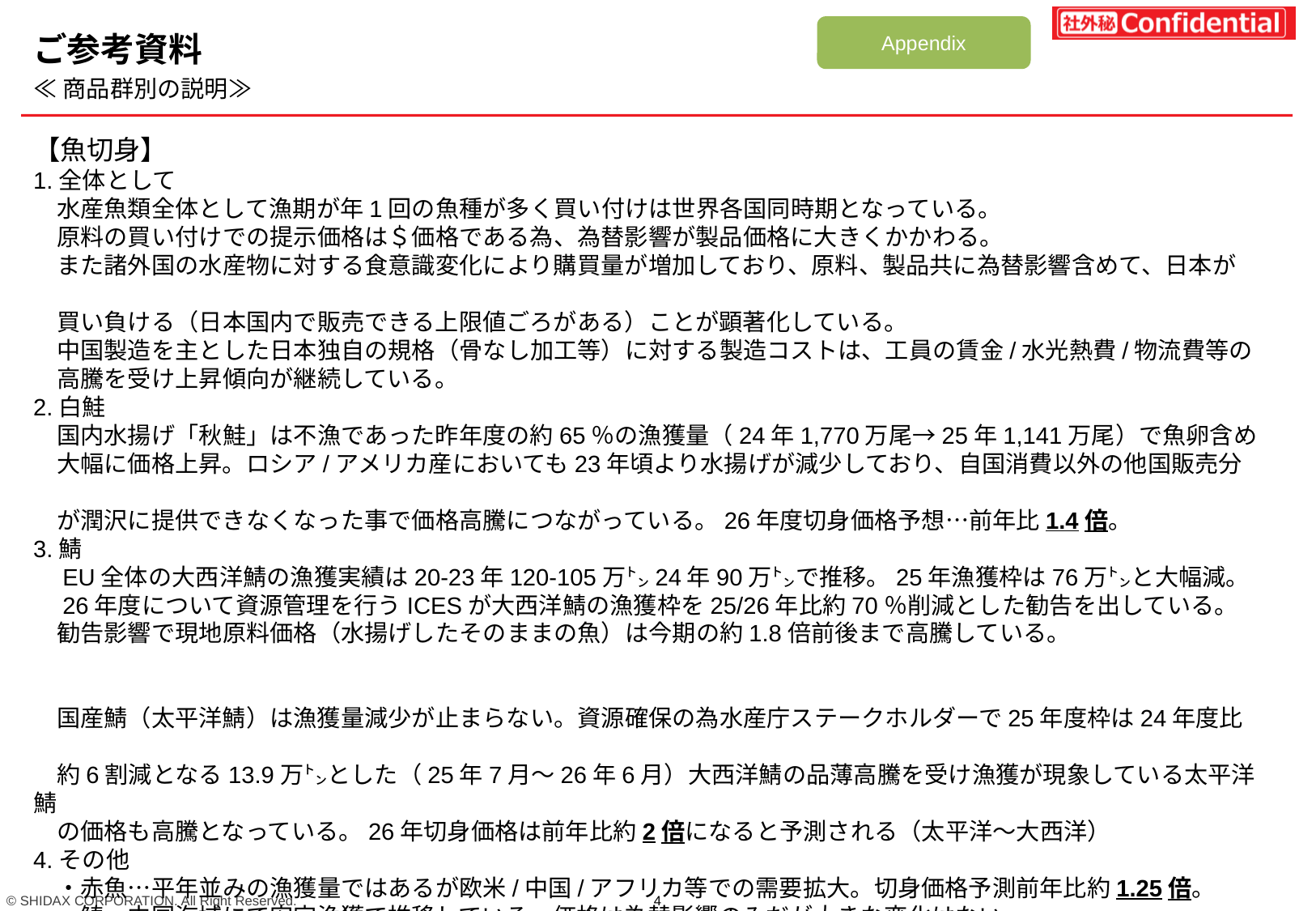

Appendix
ご参考資料
≪商品群別の説明≫
【魚切身】
1.全体として
　水産魚類全体として漁期が年1回の魚種が多く買い付けは世界各国同時期となっている。
　原料の買い付けでの提示価格は＄価格である為、為替影響が製品価格に大きくかかわる。
　また諸外国の水産物に対する食意識変化により購買量が増加しており、原料、製品共に為替影響含めて、日本が
　買い負ける（日本国内で販売できる上限値ごろがある）ことが顕著化している。
　中国製造を主とした日本独自の規格（骨なし加工等）に対する製造コストは、工員の賃金/水光熱費/物流費等の
　高騰を受け上昇傾向が継続している。
2.白鮭
　国内水揚げ「秋鮭」は不漁であった昨年度の約65％の漁獲量（24年1,770万尾→25年1,141万尾）で魚卵含め
　大幅に価格上昇。ロシア/アメリカ産においても23年頃より水揚げが減少しており、自国消費以外の他国販売分
　が潤沢に提供できなくなった事で価格高騰につながっている。26年度切身価格予想…前年比1.4倍。
3.鯖
　EU全体の大西洋鯖の漁獲実績は20-23年120-105万㌧24年90万㌧で推移。25年漁獲枠は76万㌧と大幅減。
　26年度について資源管理を行うICESが大西洋鯖の漁獲枠を25/26年比約70％削減とした勧告を出している。
　勧告影響で現地原料価格（水揚げしたそのままの魚）は今期の約1.8倍前後まで高騰している。
　国産鯖（太平洋鯖）は漁獲量減少が止まらない。資源確保の為水産庁ステークホルダーで25年度枠は24年度比
　約6割減となる13.9万㌧とした（25年7月～26年6月）大西洋鯖の品薄高騰を受け漁獲が現象している太平洋鯖
　の価格も高騰となっている。26年切身価格は前年比約2倍になると予測される（太平洋～大西洋）
4.その他
　・赤魚…平年並みの漁獲量ではあるが欧米/中国/アフリカ等での需要拡大。切身価格予測前年比約1.25倍。
　・鰆…中国海域にて安定漁獲で推移している。価格は為替影響のみだが大きな変化はない。
　・鰤…主力である日本近海天然魚の漁獲量が24年比約25％減少。価格上昇傾向ではあるものの中国における日本
　　からの禁輸措置については加工国をタイ/ベトナムに変更しており大きな問題は起きない。
　・ホキ…主漁獲国であるニュージーランドより前年並みの安定した漁獲量との報告あり。価格も安定している。